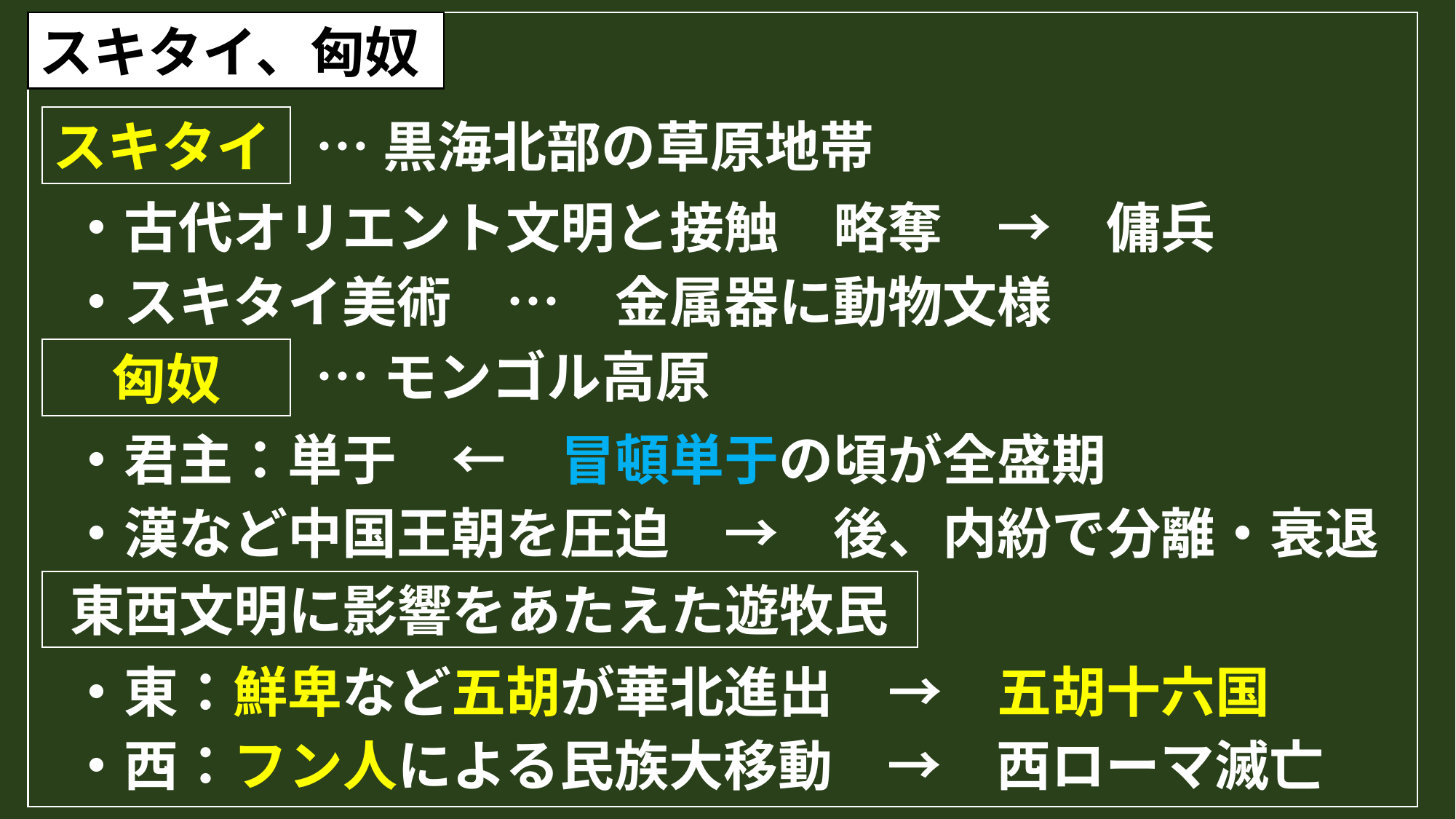

スキタイ、匈奴

スキタイ
…黒海北部の草原地帯
・古代オリエント文明と接触　略奪　→　傭兵
・スキタイ美術　…　金属器に動物文様
…モンゴル高原
匈奴
・君主：単于　←　冒頓単于の頃が全盛期
・漢など中国王朝を圧迫　→　後、内紛で分離・衰退
東西文明に影響をあたえた遊牧民
・東：鮮卑など五胡が華北進出　→　五胡十六国
・西：フン人による民族大移動　→　西ローマ滅亡